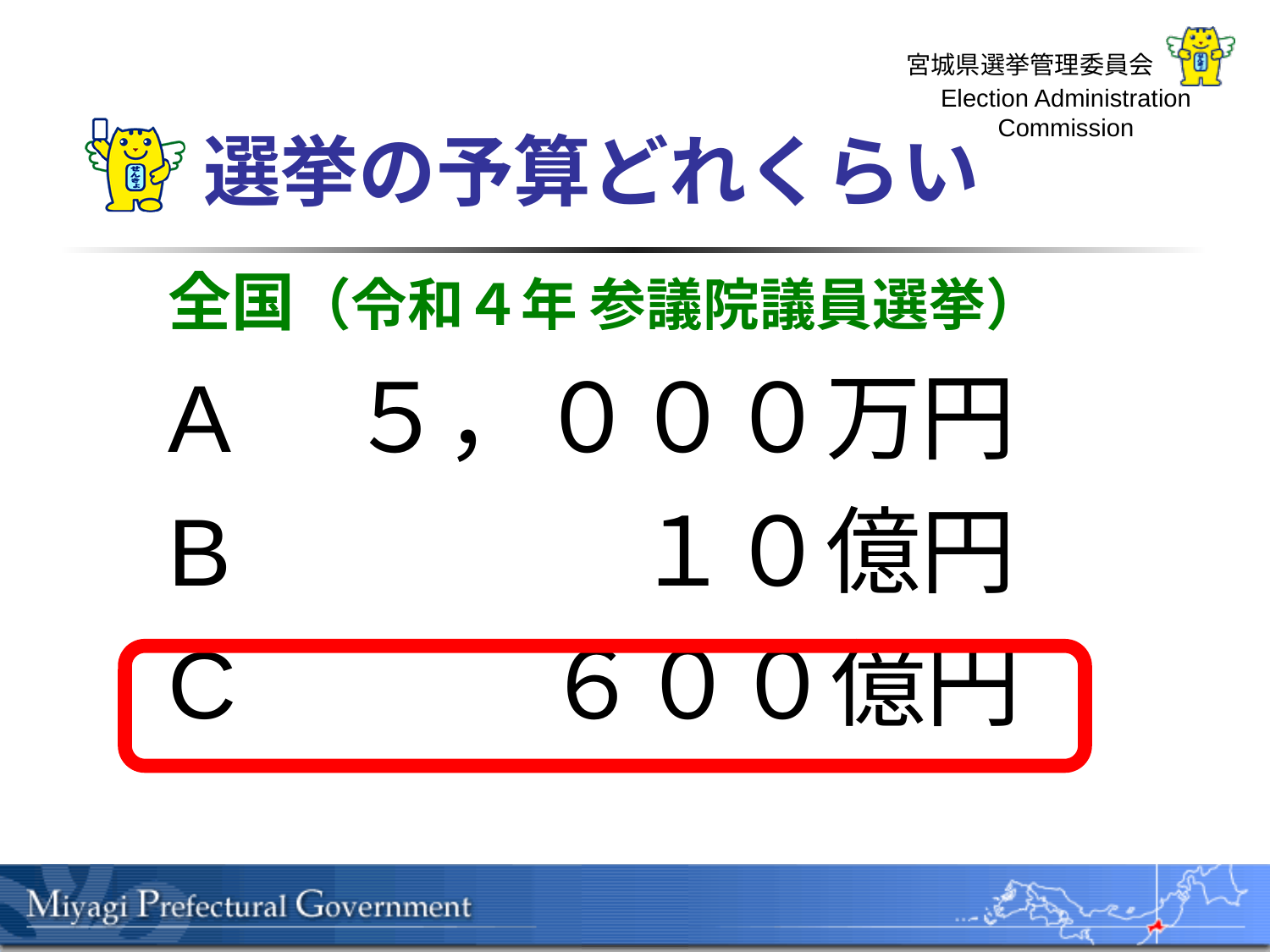

# 選挙の予算どれくらい
全国（令和４年 参議院議員選挙）
A　５，０００万円
B　　　　１０億円
C　　　６００億円